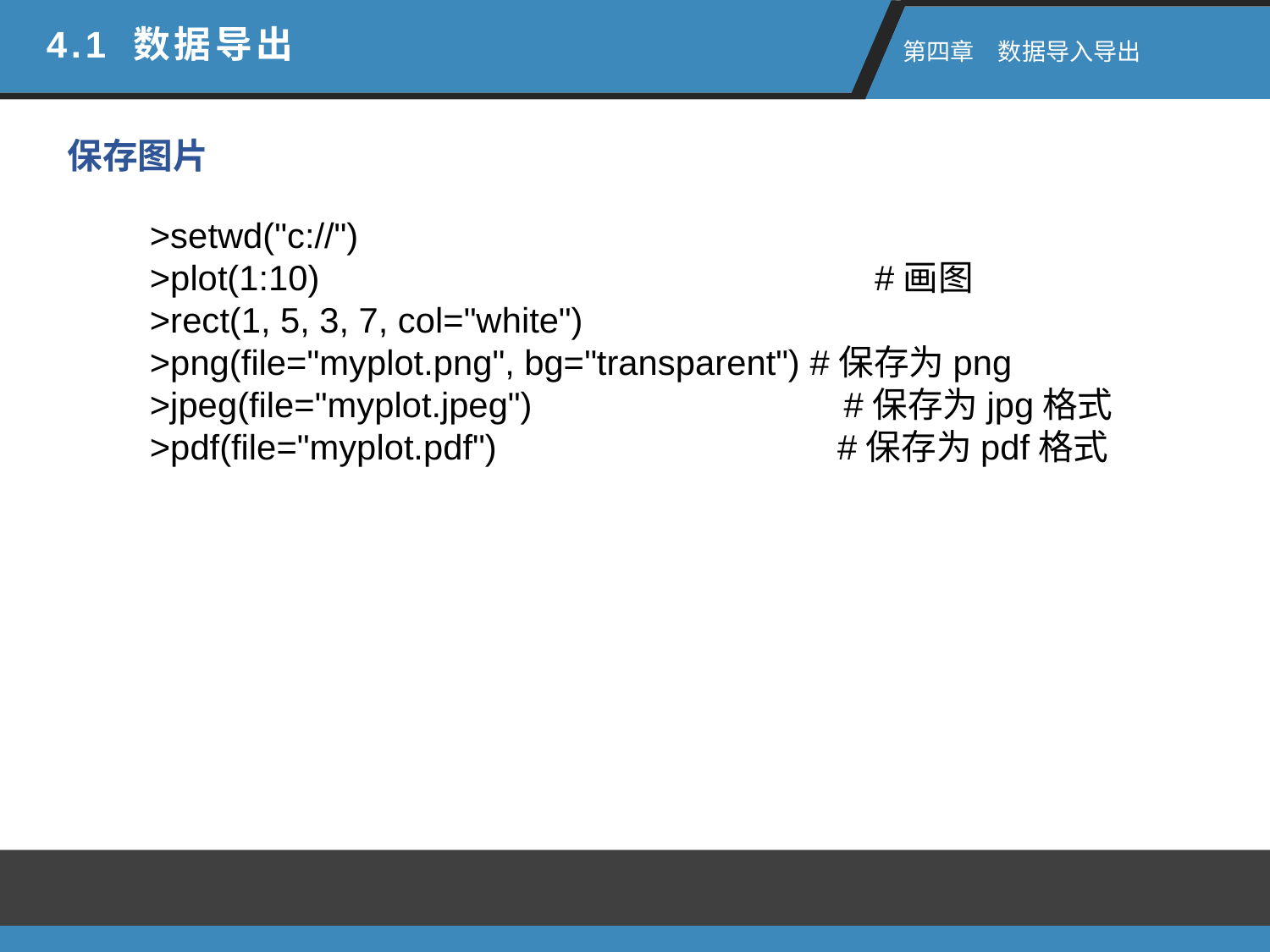

4.1 数据导出
  第四章　数据导入导出
保存图片
>setwd("c://")
>plot(1:10)                                                         #画图
>rect(1, 5, 3, 7, col="white")
>png(file="myplot.png", bg="transparent") #保存为png
>jpeg(file="myplot.jpeg")                                #保存为jpg格式
>pdf(file="myplot.pdf")                                   #保存为pdf格式